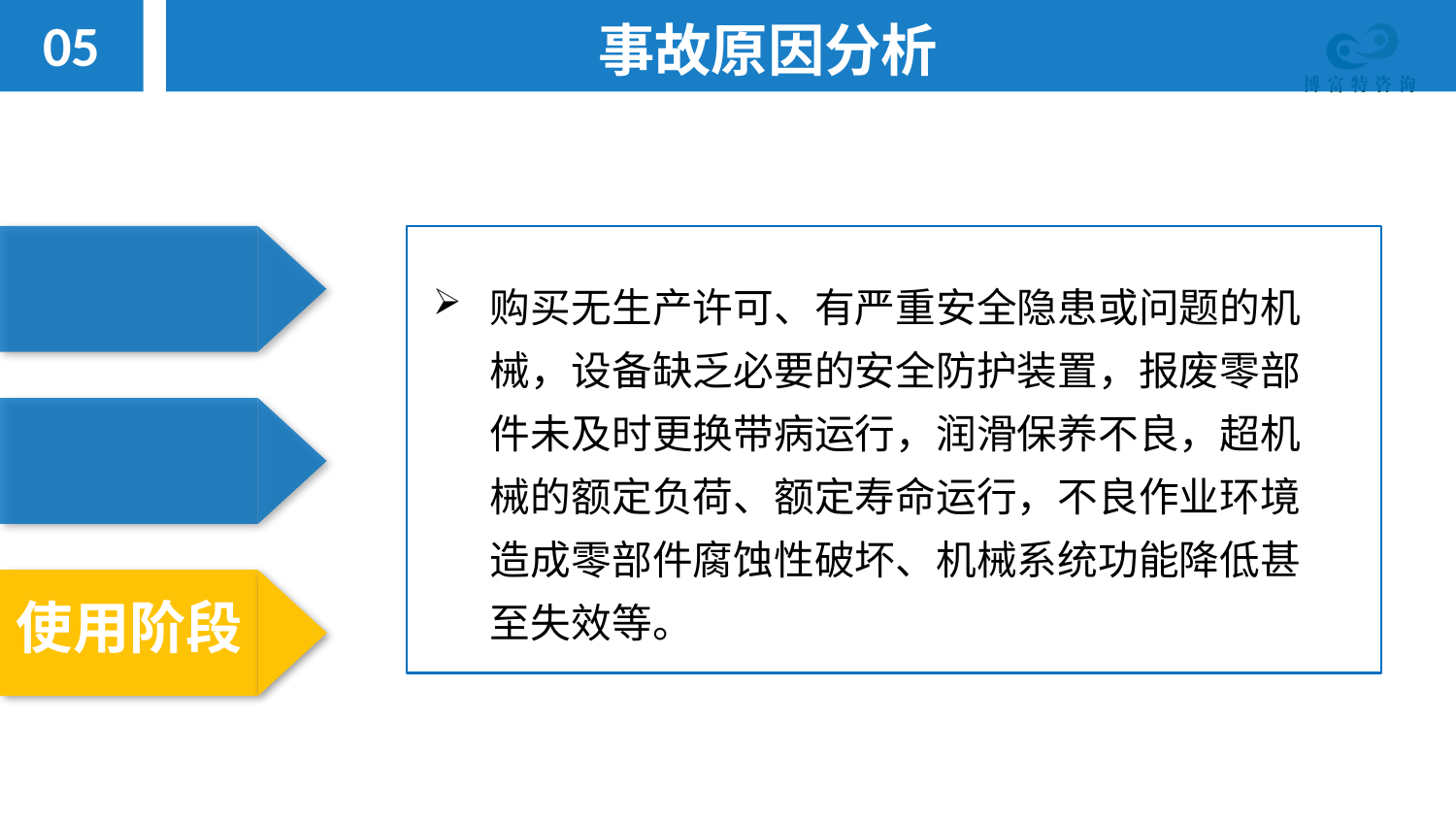

05
事故原因分析

购买无生产许可、有严重安全隐患或问题的机械，设备缺乏必要的安全防护装置，报废零部件未及时更换带病运行，润滑保养不良，超机械的额定负荷、额定寿命运行，不良作业环境造成零部件腐蚀性破坏、机械系统功能降低甚至失效等。

使用阶段